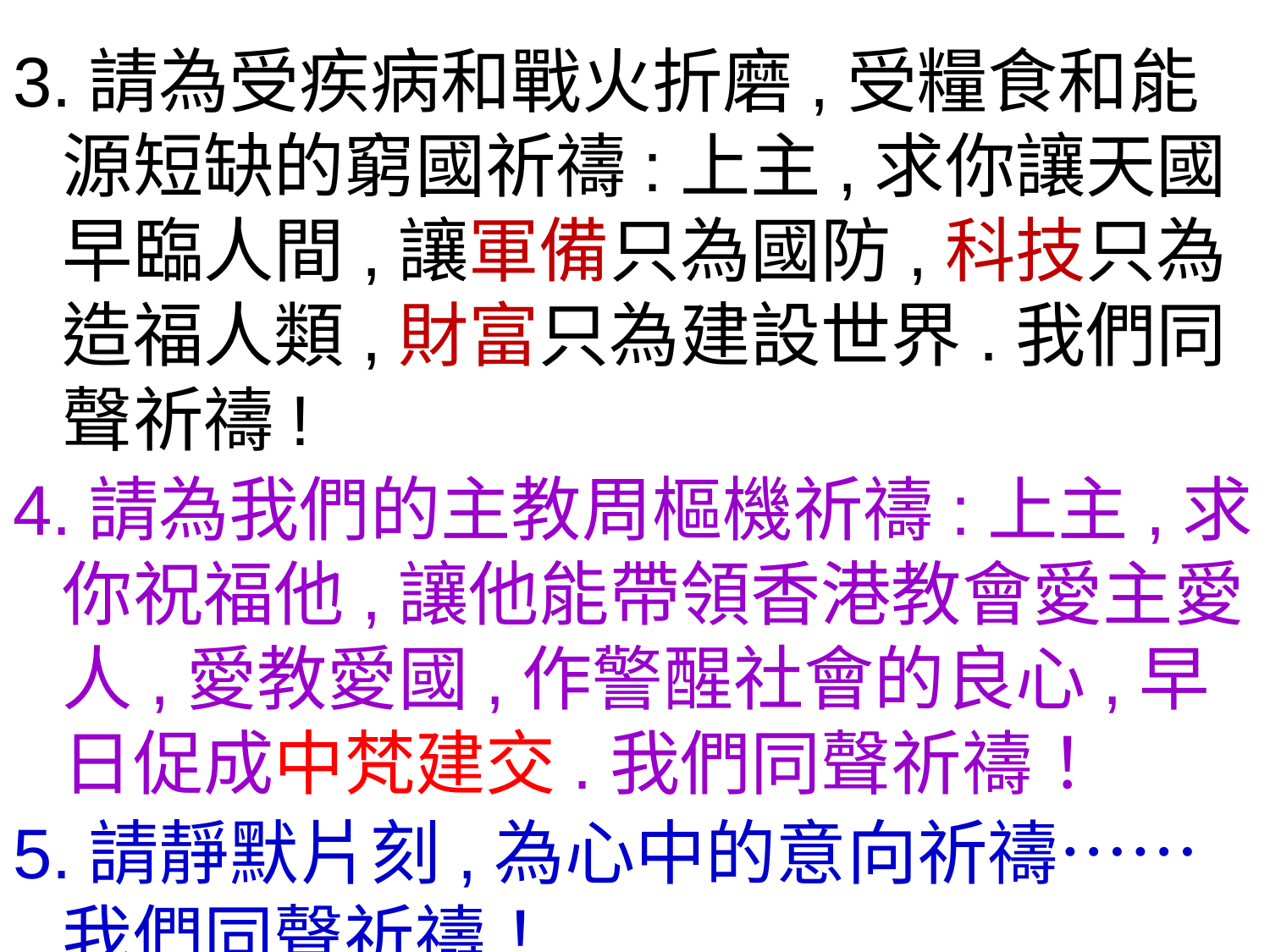

3.請為受疾病和戰火折磨,受糧食和能源短缺的窮國祈禱:上主,求你讓天國早臨人間,讓軍備只為國防,科技只為造福人類,財富只為建設世界.我們同聲祈禱!
4.請為我們的主教周樞機祈禱:上主,求你祝福他,讓他能帶領香港教會愛主愛人,愛教愛國,作警醒社會的良心,早日促成中梵建交.我們同聲祈禱！
5.請靜默片刻,為心中的意向祈禱……
我們同聲祈禱！